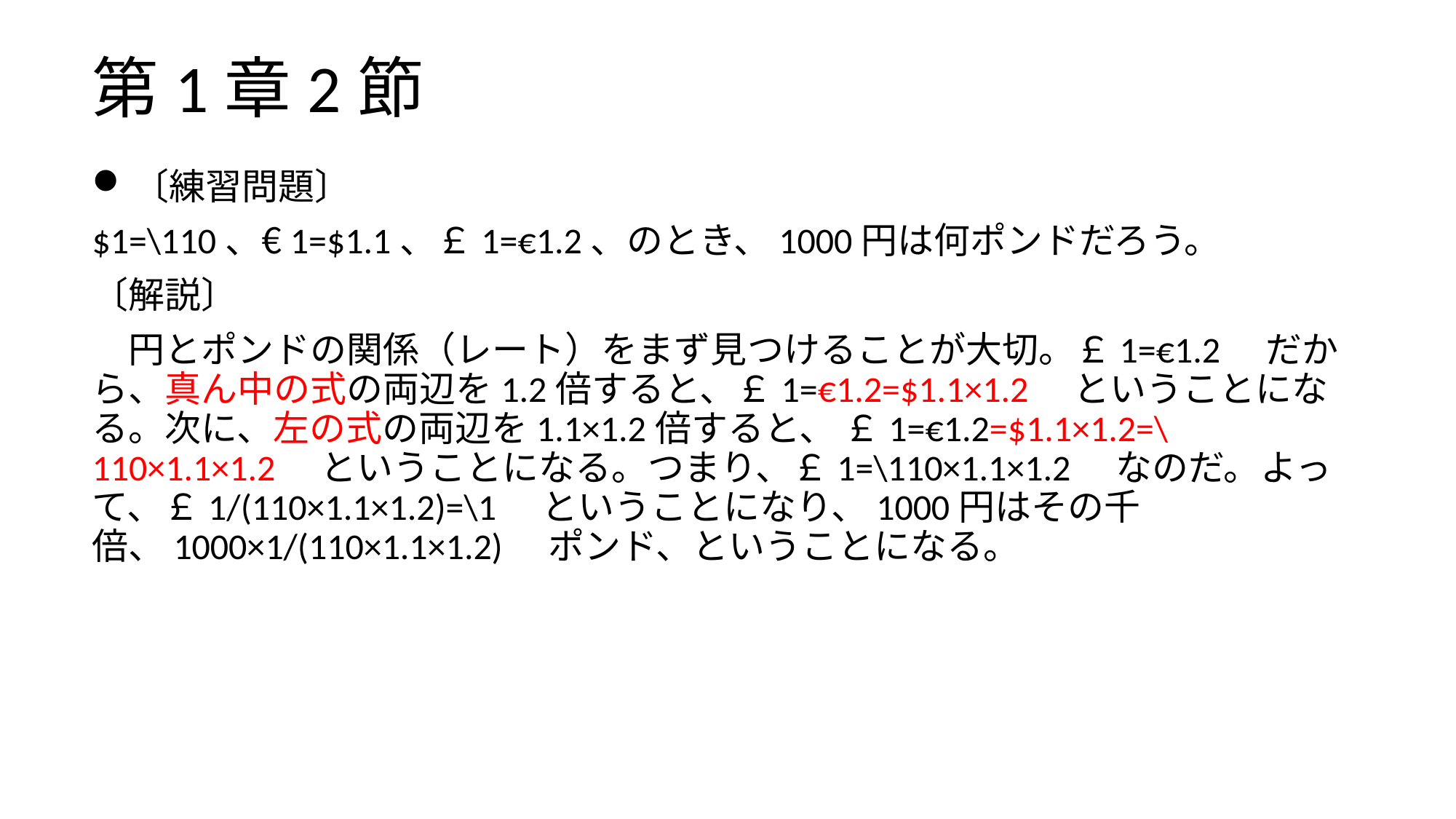

# 第1章2節
〔練習問題〕
$1=\110、€1=$1.1、￡1=€1.2、のとき、1000円は何ポンドだろう。
〔解説〕
　円とポンドの関係（レート）をまず見つけることが大切。￡1=€1.2　だから、真ん中の式の両辺を1.2倍すると、￡1=€1.2=$1.1×1.2　ということになる。次に、左の式の両辺を1.1×1.2倍すると、 ￡1=€1.2=$1.1×1.2=\110×1.1×1.2　ということになる。つまり、￡1=\110×1.1×1.2　なのだ。よって、￡1/(110×1.1×1.2)=\1　ということになり、1000円はその千倍、1000×1/(110×1.1×1.2)　ポンド、ということになる。